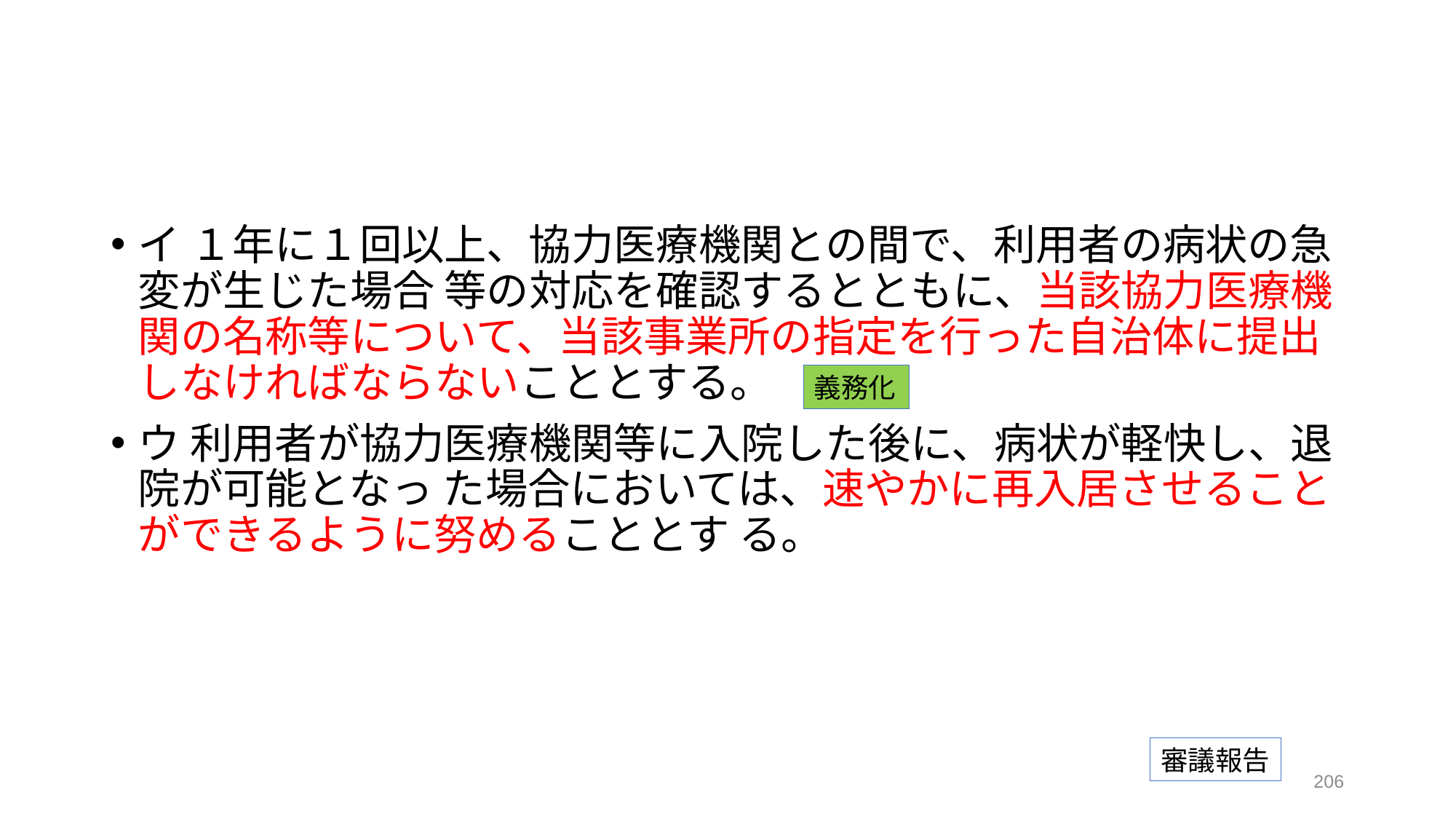

#
イ １年に１回以上、協力医療機関との間で、利用者の病状の急変が生じた場合 等の対応を確認するとともに、当該協力医療機関の名称等について、当該事業所の指定を行った自治体に提出しなければならないこととする。
ウ 利用者が協力医療機関等に入院した後に、病状が軽快し、退院が可能となっ た場合においては、速やかに再入居させることができるように努めることとす る。
義務化
審議報告
206